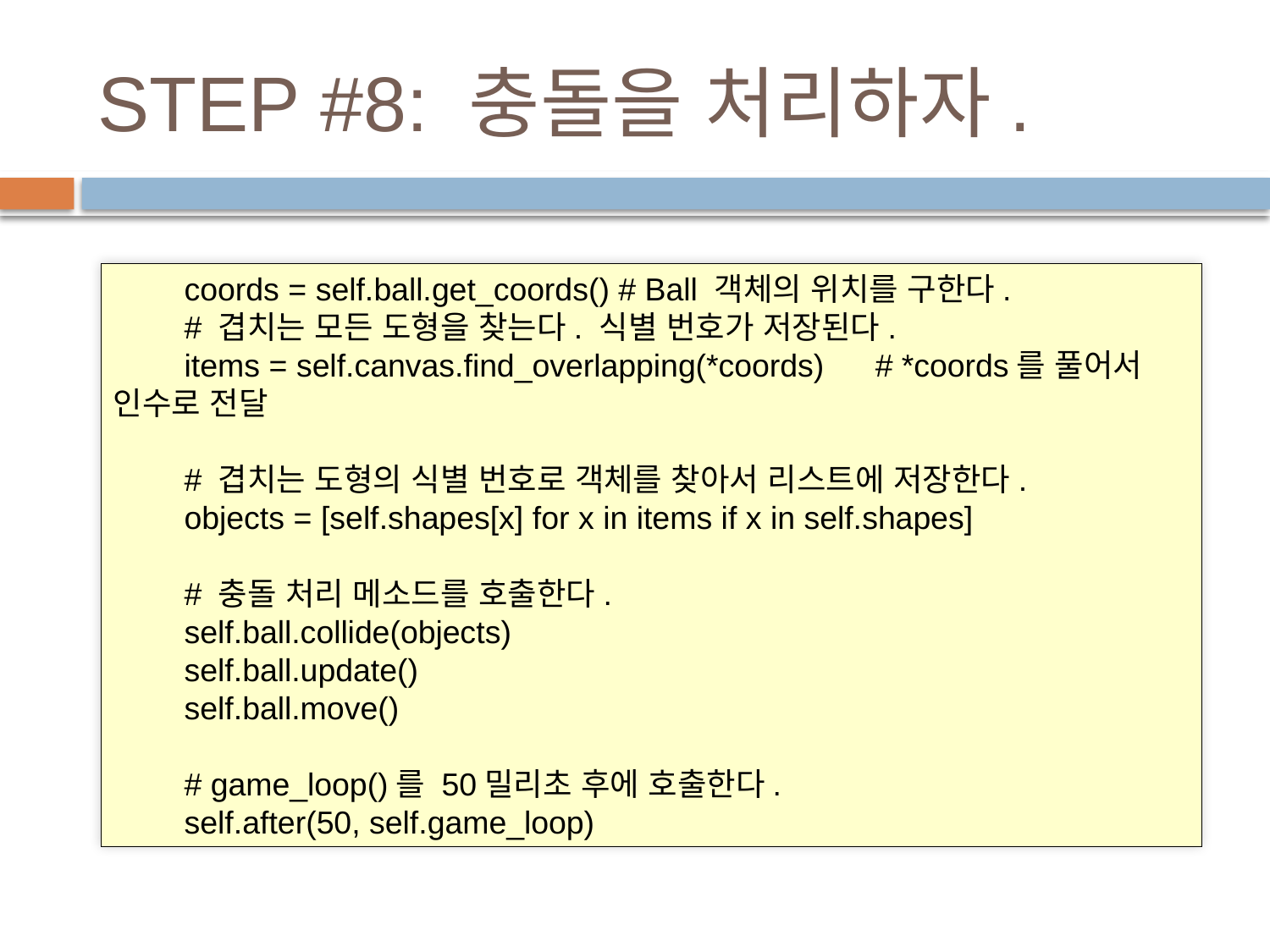

# STEP #8: 충돌을 처리하자.
        coords = self.ball.get_coords() # Ball 객체의 위치를 구한다.
        # 겹치는 모든 도형을 찾는다. 식별 번호가 저장된다.
        items = self.canvas.find_overlapping(*coords)	# *coords를 풀어서 인수로 전달

        # 겹치는 도형의 식별 번호로 객체를 찾아서 리스트에 저장한다.
        objects = [self.shapes[x] for x in items if x in self.shapes]

        # 충돌 처리 메소드를 호출한다.
        self.ball.collide(objects)
        self.ball.update()
        self.ball.move()

        # game_loop()를 50밀리초 후에 호출한다.
        self.after(50, self.game_loop)